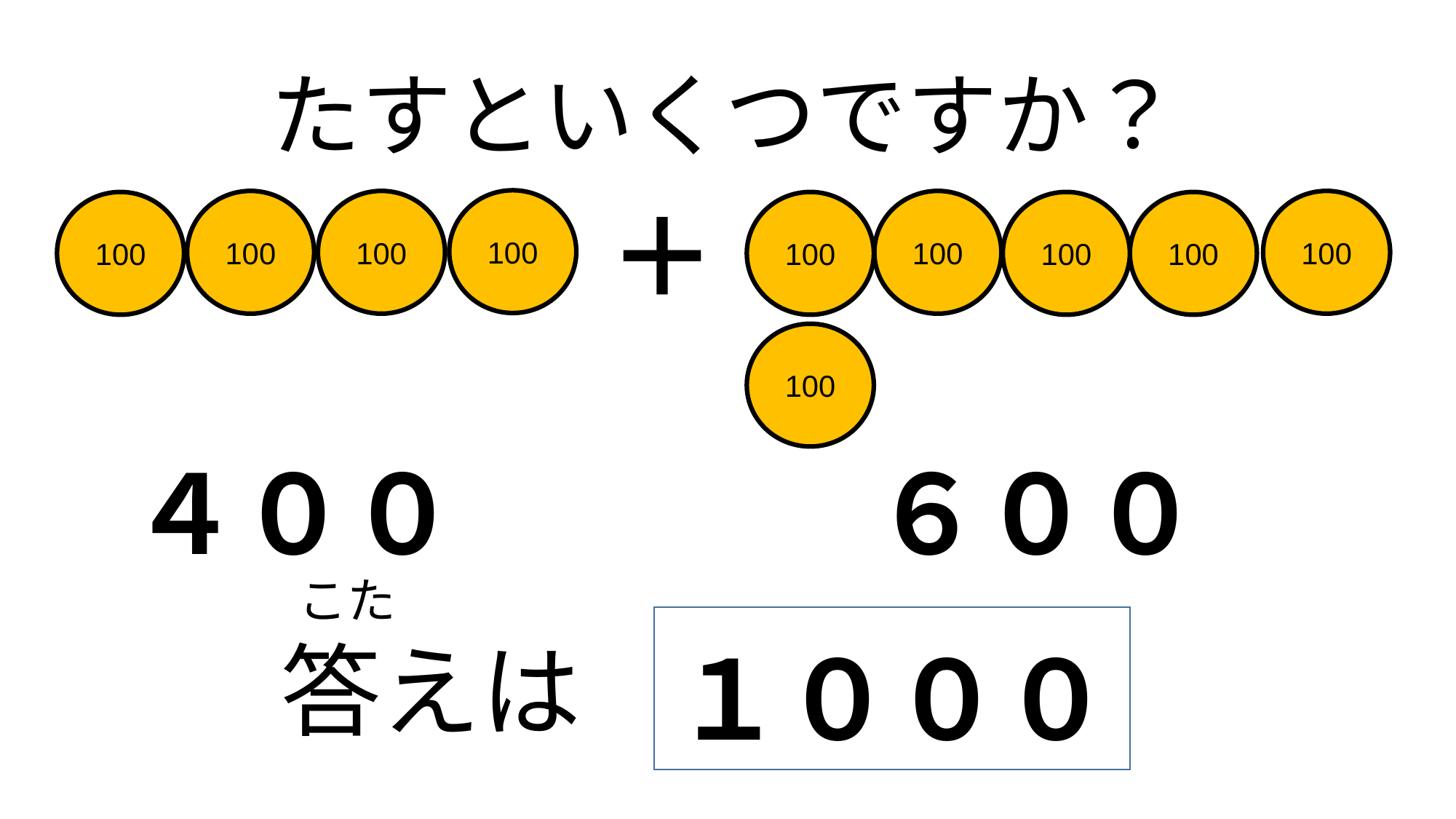

# たすといくつですか？
100
100
100
100
100
100
100
100
100
100
＋
４００
６００
こた

答えは
１０００